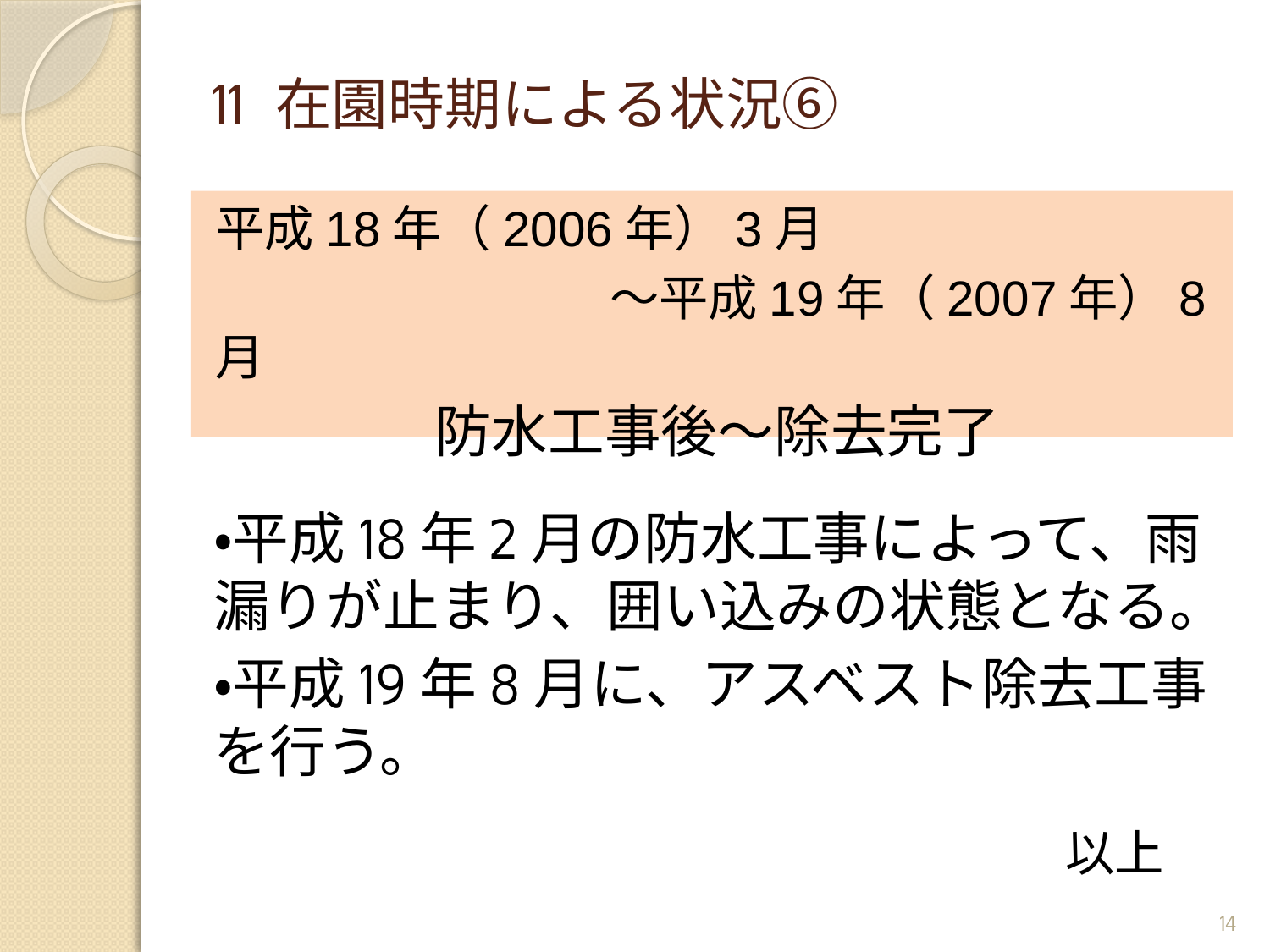

# 11 在園時期による状況⑥
平成18年（2006年）3月
　　　　　　　　～平成19年（2007年）8月
防水工事後～除去完了
・平成18年2月の防水工事によって、雨漏りが止まり、囲い込みの状態となる。
・平成19年8月に、アスベスト除去工事を行う。

以上
14